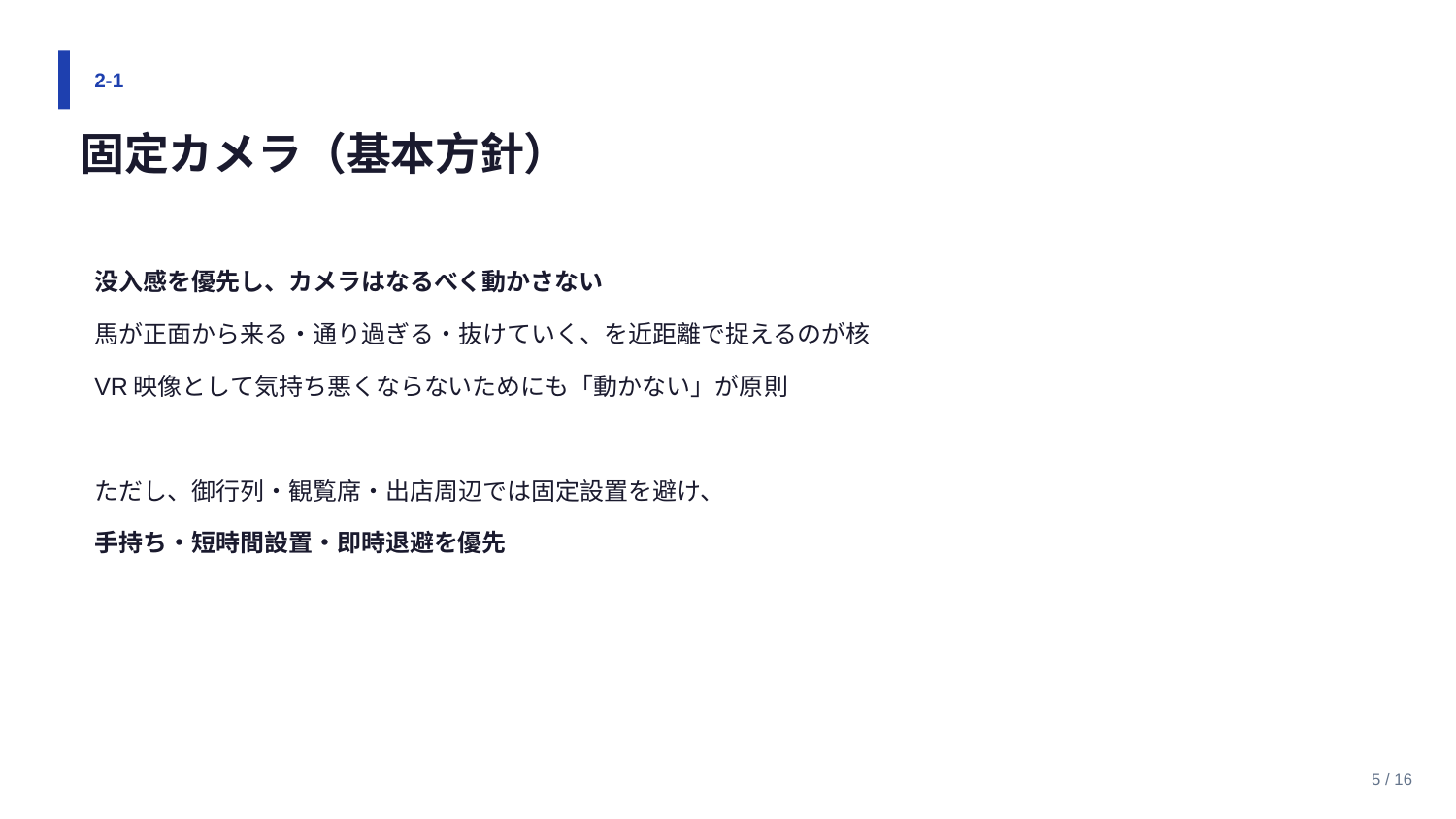

2-1
固定カメラ（基本方針）
没入感を優先し、カメラはなるべく動かさない
馬が正面から来る・通り過ぎる・抜けていく、を近距離で捉えるのが核
VR映像として気持ち悪くならないためにも「動かない」が原則

ただし、御行列・観覧席・出店周辺では固定設置を避け、
手持ち・短時間設置・即時退避を優先
5 / 16